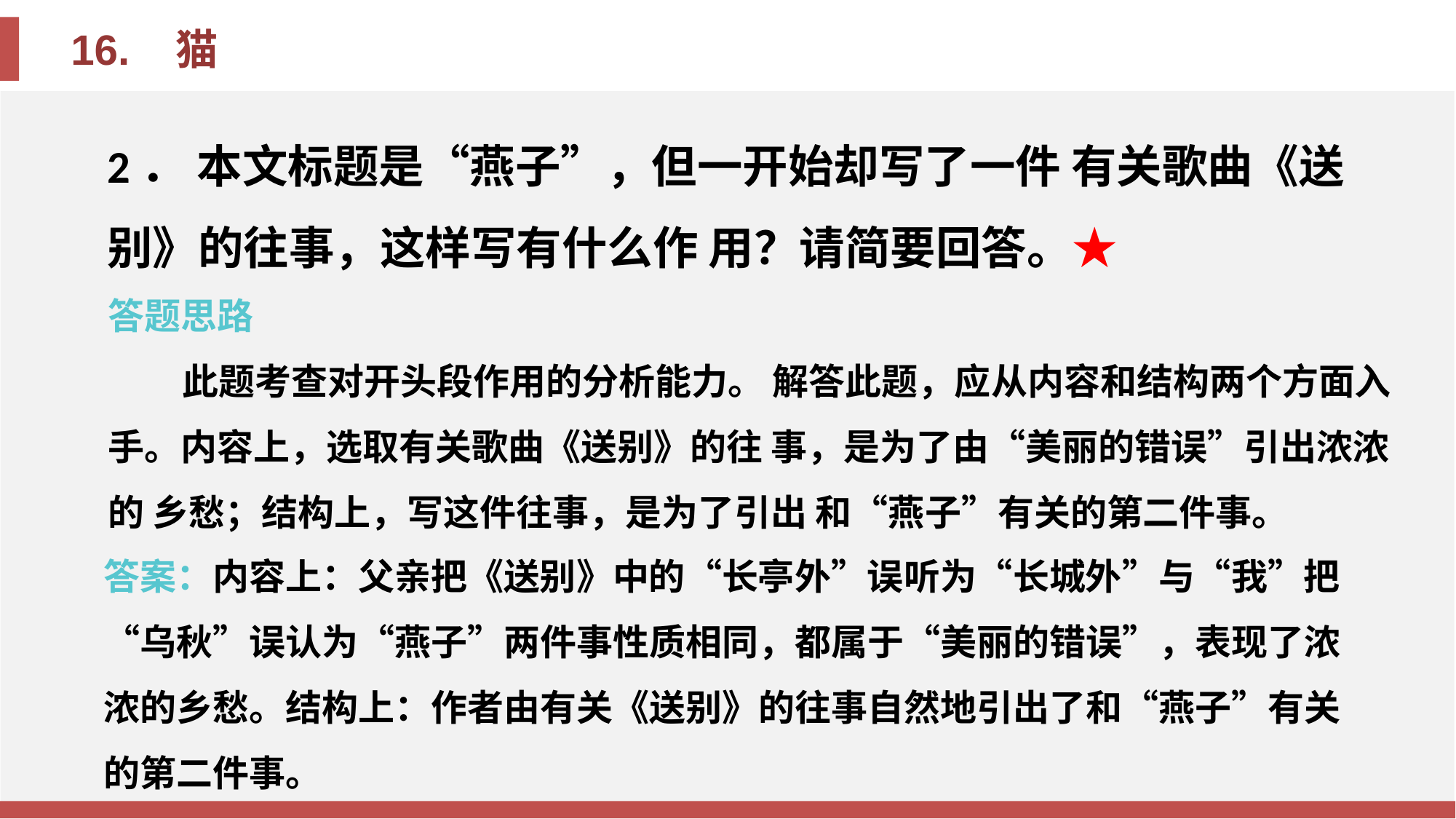

2． 本文标题是“燕子”，但一开始却写了一件 有关歌曲《送别》的往事，这样写有什么作 用？请简要回答。★

答题思路
此题考查对开头段作用的分析能力。 解答此题，应从内容和结构两个方面入 手。内容上，选取有关歌曲《送别》的往 事，是为了由“美丽的错误”引出浓浓的 乡愁；结构上，写这件往事，是为了引出 和“燕子”有关的第二件事。
答案：内容上：父亲把《送别》中的“长亭外”误听为“长城外”与“我”把“乌秋”误认为“燕子”两件事性质相同，都属于“美丽的错误”，表现了浓浓的乡愁。结构上：作者由有关《送别》的往事自然地引出了和“燕子”有关的第二件事。